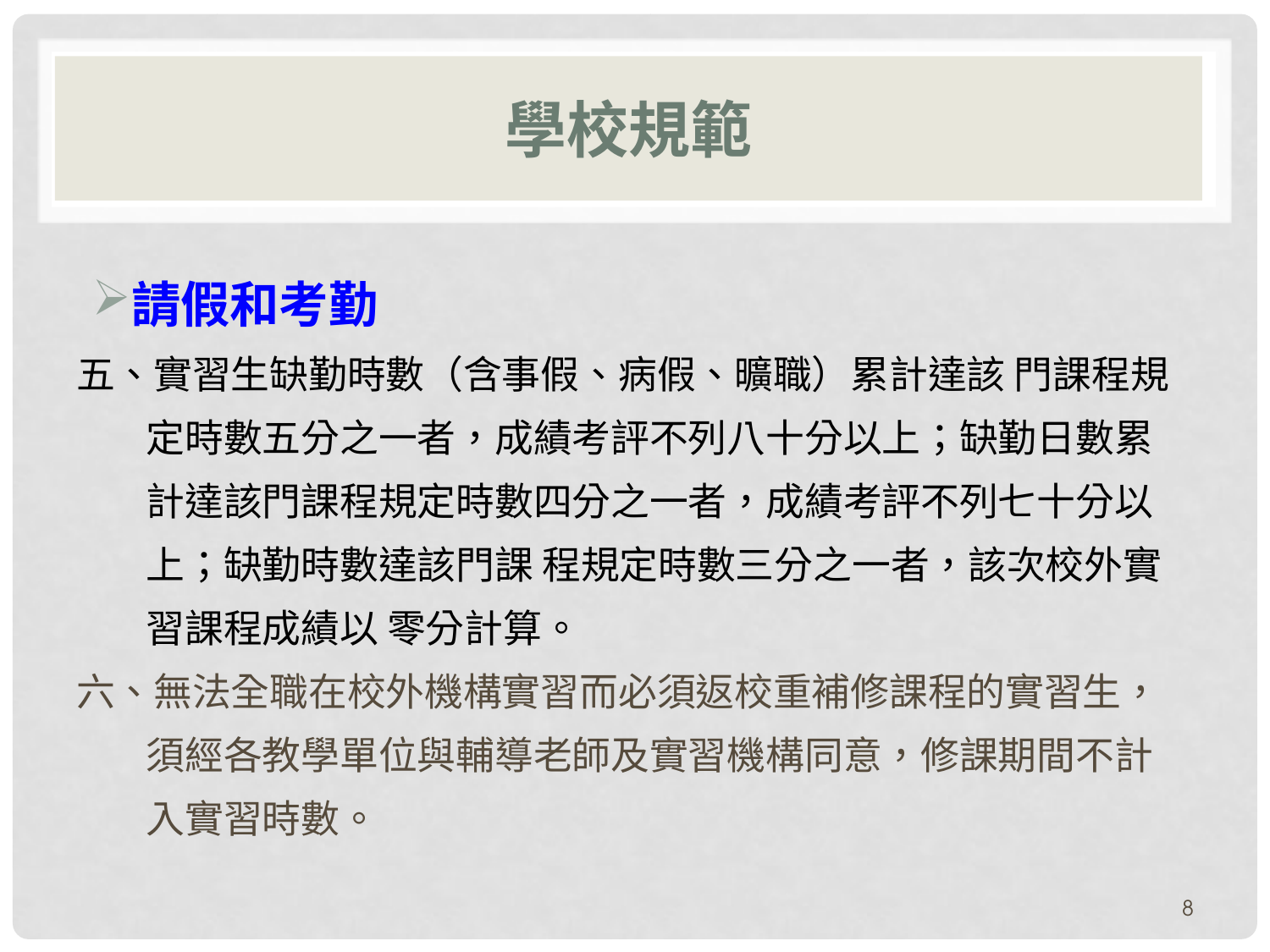

學校規範
請假和考勤
五、實習生缺勤時數（含事假、病假、曠職）累計達該 門課程規
       定時數五分之一者，成績考評不列八十分以上；缺勤日數累
       計達該門課程規定時數四分之一者，成績考評不列七十分以
       上；缺勤時數達該門課 程規定時數三分之一者，該次校外實
       習課程成績以 零分計算。
六、無法全職在校外機構實習而必須返校重補修課程的實習生，
       須經各教學單位與輔導老師及實習機構同意，修課期間不計
       入實習時數。

8